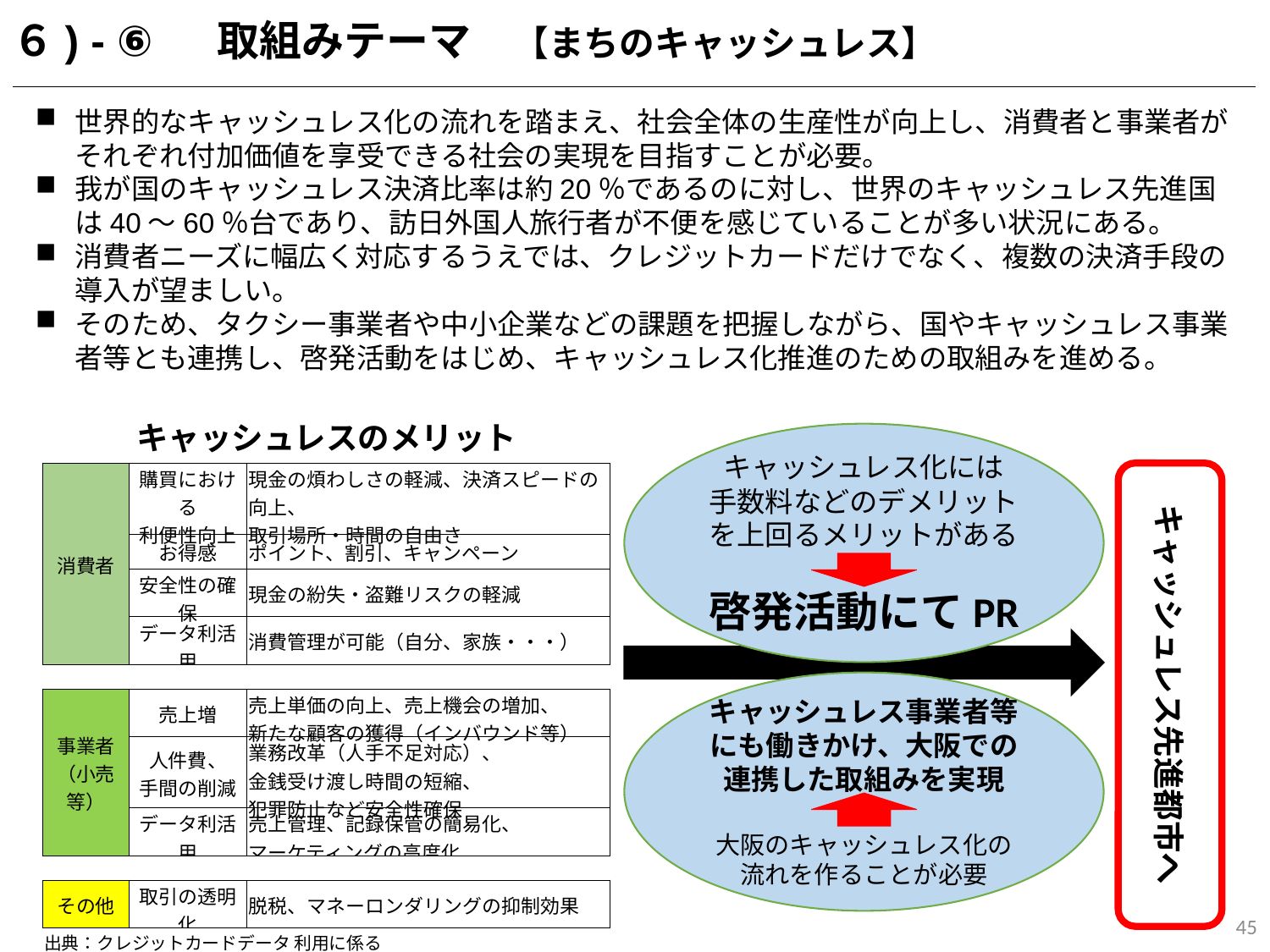

６) - ⑥ 　取組みテーマ　【まちのキャッシュレス】

世界的なキャッシュレス化の流れを踏まえ、社会全体の生産性が向上し、消費者と事業者がそれぞれ付加価値を享受できる社会の実現を目指すことが必要。
我が国のキャッシュレス決済比率は約20％であるのに対し、世界のキャッシュレス先進国は40～60％台であり、訪日外国人旅行者が不便を感じていることが多い状況にある。
消費者ニーズに幅広く対応するうえでは、クレジットカードだけでなく、複数の決済手段の導入が望ましい。
そのため、タクシー事業者や中小企業などの課題を把握しながら、国やキャッシュレス事業者等とも連携し、啓発活動をはじめ、キャッシュレス化推進のための取組みを進める。
キャッシュレスのメリット

キャッシュレス化には
手数料などのデメリットを上回るメリットがある

啓発活動にてPR
| 消費者 | 購買における 利便性向上 | 現金の煩わしさの軽減、決済スピードの向上、 取引場所・時間の自由さ |
| --- | --- | --- |
|  | お得感 | ポイント、割引、キャンペーン |
|  | 安全性の確保 | 現金の紛失・盗難リスクの軽減 |
|  | データ利活用 | 消費管理が可能（自分、家族・・・） |
|  |  |  |
| 事業者 （小売等） | 売上増 | 売上単価の向上、売上機会の増加、 新たな顧客の獲得（インバウンド等） |
|  | 人件費、 手間の削減 | 業務改革（人手不足対応）、 金銭受け渡し時間の短縮、 犯罪防止など安全性確保 |
|  | データ利活用 | 売上管理、記録保管の簡易化、 マーケティングの高度化 |
|  |  |  |
| その他 | 取引の透明化 | 脱税、マネーロンダリングの抑制効果 |
| 出典：クレジットカードデータ 利用に係る 　　　　ＡＰＩ 連携に関する検討会資料（第5回）を基に作成 |  |  |
キャッシュレス先進都市へ

キャッシュレス事業者等にも働きかけ、大阪での連携した取組みを実現

大阪のキャッシュレス化の流れを作ることが必要

45